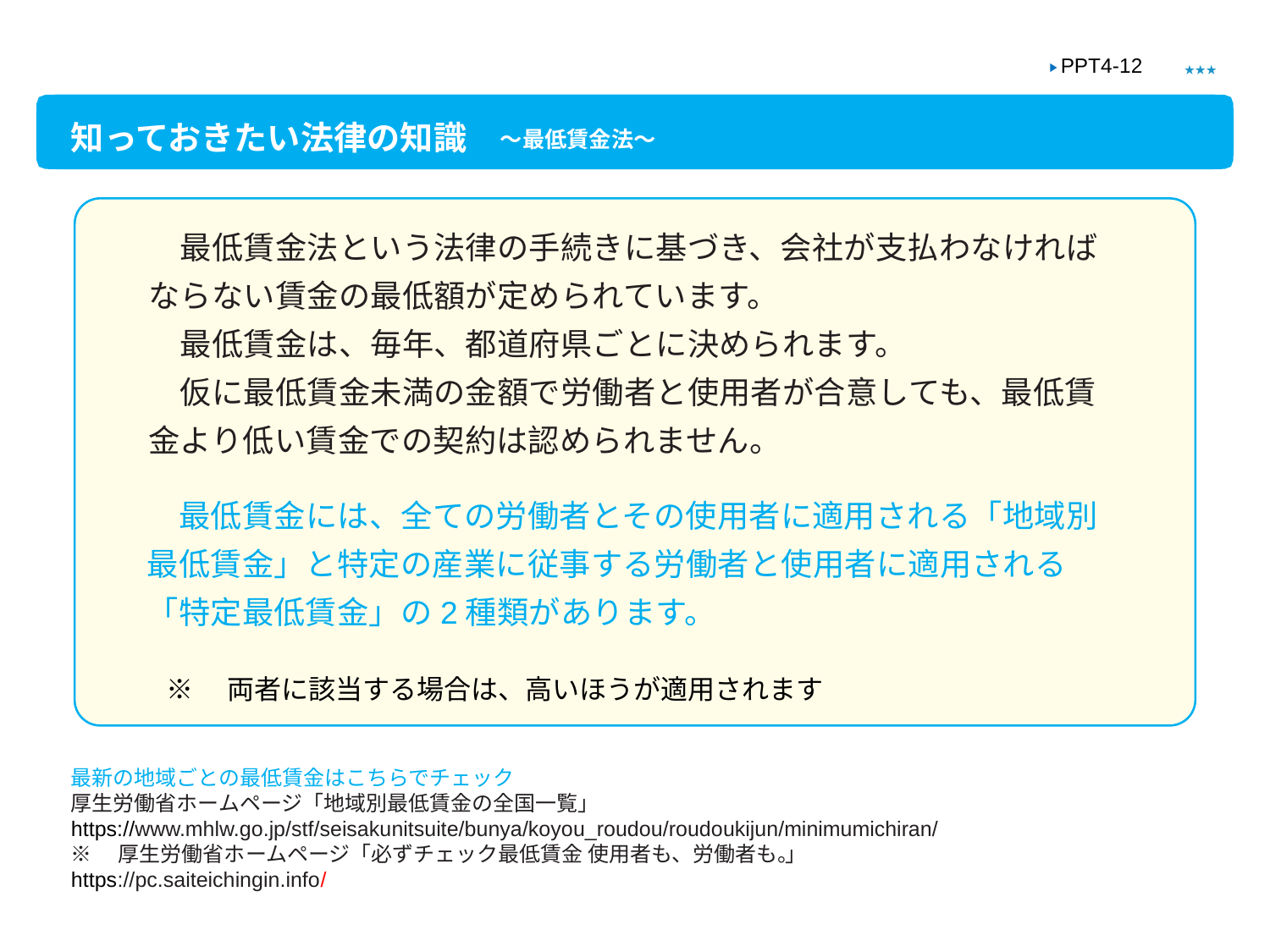

★★★
▶ PPT4-12

知っておきたい法律の知識　～最低賃金法～

　最低賃金法という法律の手続きに基づき、会社が支払わなければならない賃金の最低額が定められています。
　最低賃金は、毎年、都道府県ごとに決められます。
　仮に最低賃金未満の金額で労働者と使用者が合意しても、最低賃金より低い賃金での契約は認められません。
最低賃金には、全ての労働者とその使用者に適用される「地域別最低賃金」と特定の産業に従事する労働者と使用者に適用される
「特定最低賃金」の2種類があります。
※　両者に該当する場合は、高いほうが適用されます
最新の地域ごとの最低賃金はこちらでチェック
厚生労働省ホームページ「地域別最低賃金の全国一覧」
https://www.mhlw.go.jp/stf/seisakunitsuite/bunya/koyou_roudou/roudoukijun/minimumichiran/
※　厚生労働省ホームページ「必ずチェック最低賃金 使用者も、労働者も。」
https://pc.saiteichingin.info/